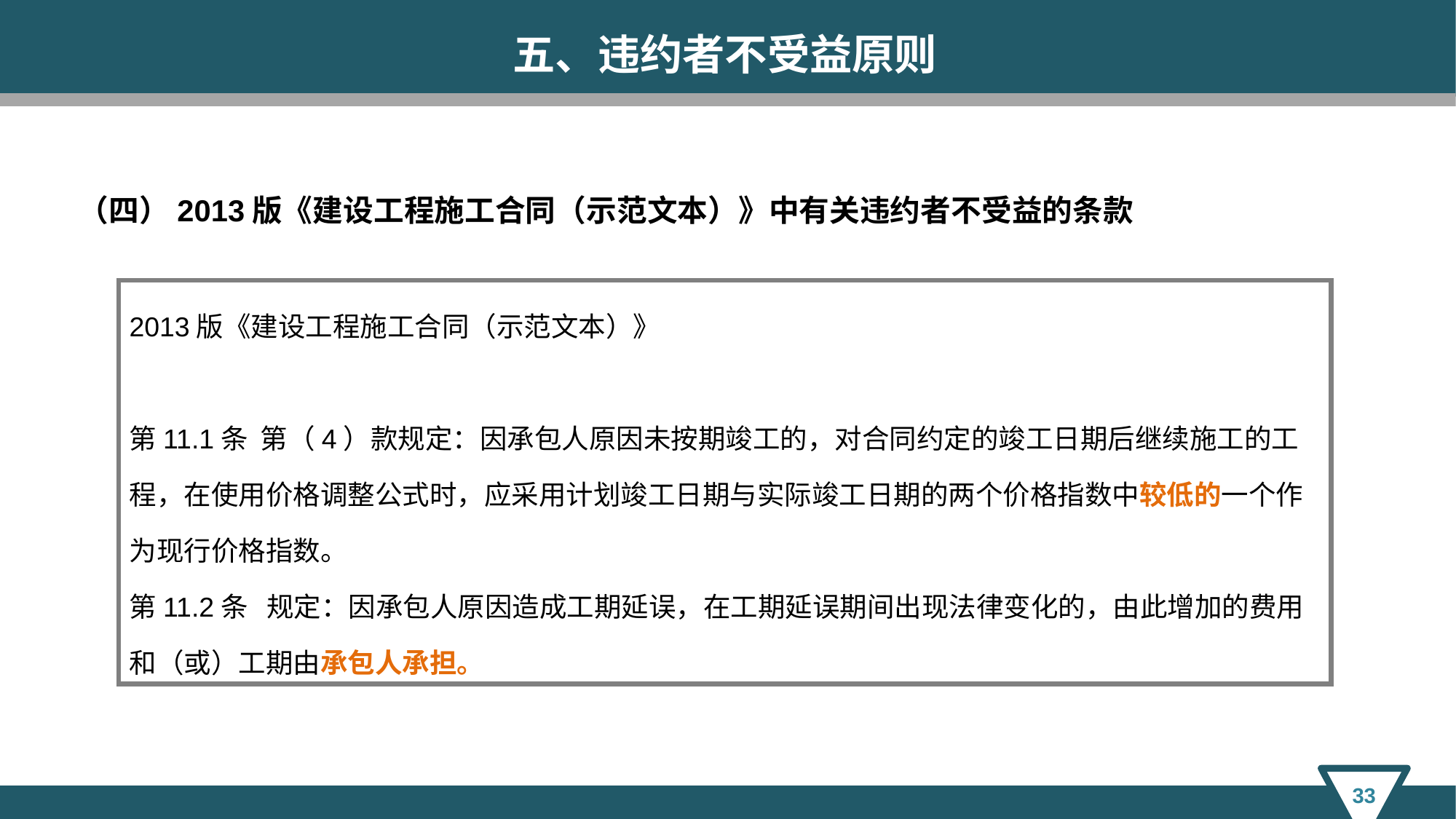

五、违约者不受益原则
（四）2013版《建设工程施工合同（示范文本）》中有关违约者不受益的条款
2013版《建设工程施工合同（示范文本）》

第11.1条  第（4）款规定：因承包人原因未按期竣工的，对合同约定的竣工日期后继续施工的工程，在使用价格调整公式时，应采用计划竣工日期与实际竣工日期的两个价格指数中较低的一个作为现行价格指数。
第11.2条   规定：因承包人原因造成工期延误，在工期延误期间出现法律变化的，由此增加的费用和（或）工期由承包人承担。